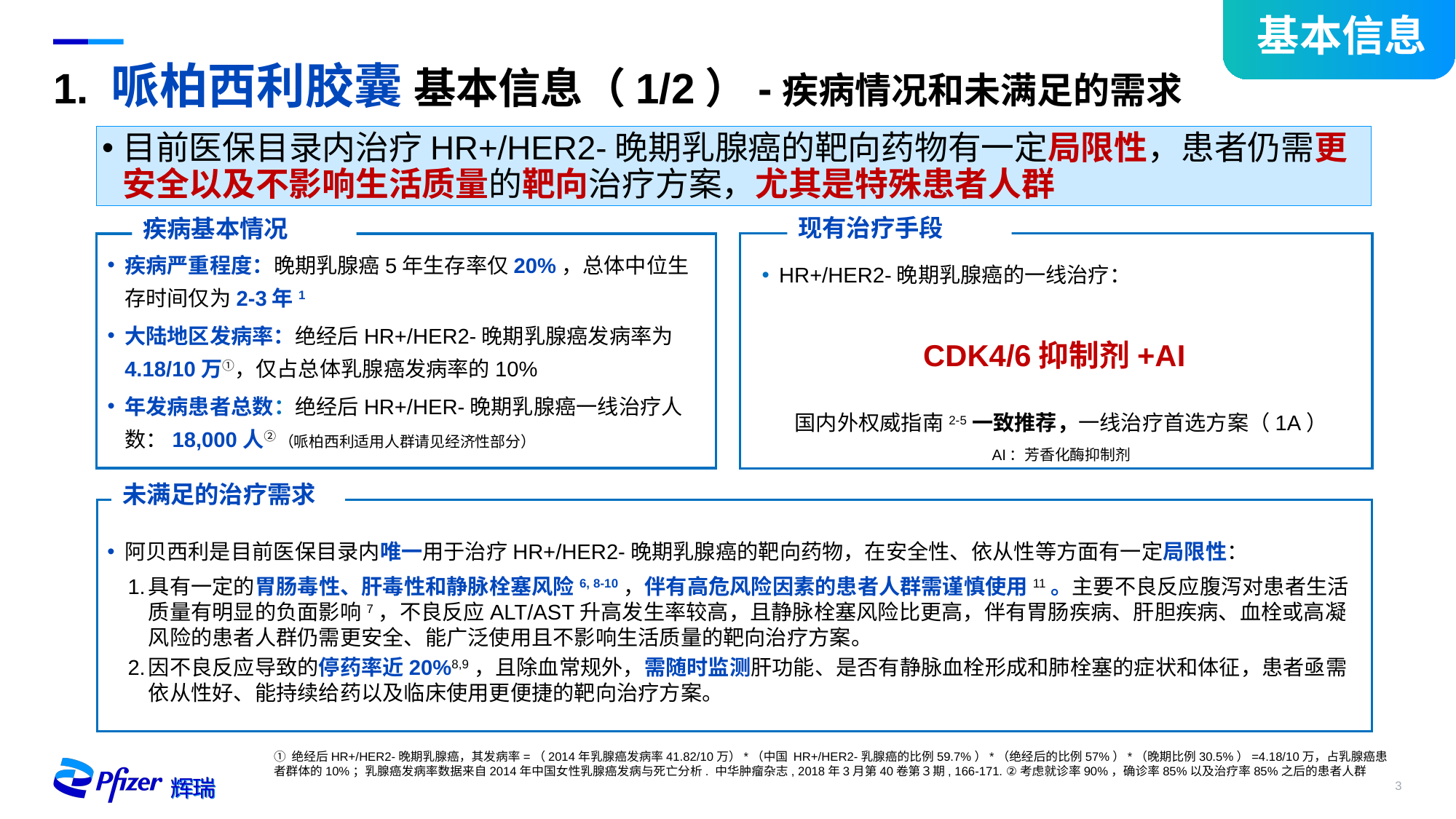

基本信息
# 1. 哌柏西利胶囊 基本信息（1/2）-疾病情况和未满足的需求
目前医保目录内治疗HR+/HER2-晚期乳腺癌的靶向药物有一定局限性，患者仍需更安全以及不影响生活质量的靶向治疗方案，尤其是特殊患者人群
疾病基本情况

疾病严重程度：晚期乳腺癌5年生存率仅20%，总体中位生存时间仅为2-3年1
大陆地区发病率：绝经后HR+/HER2-晚期乳腺癌发病率为4.18/10万①，仅占总体乳腺癌发病率的10%
年发病患者总数：绝经后HR+/HER-晚期乳腺癌一线治疗人数：18,000人② （哌柏西利适用人群请见经济性部分）

现有治疗手段

HR+/HER2-晚期乳腺癌的一线治疗：
CDK4/6抑制剂+AI
国内外权威指南2-5一致推荐，一线治疗首选方案（1A）
AI：芳香化酶抑制剂
未满足的治疗需求

阿贝西利是目前医保目录内唯一用于治疗HR+/HER2-晚期乳腺癌的靶向药物，在安全性、依从性等方面有一定局限性：
具有一定的胃肠毒性、肝毒性和静脉栓塞风险6, 8-10，伴有高危风险因素的患者人群需谨慎使用11。主要不良反应腹泻对患者生活质量有明显的负面影响7，不良反应ALT/AST升高发生率较高，且静脉栓塞风险比更高，伴有胃肠疾病、肝胆疾病、血栓或高凝风险的患者人群仍需更安全、能广泛使用且不影响生活质量的靶向治疗方案。
因不良反应导致的停药率近20%8,9，且除血常规外，需随时监测肝功能、是否有静脉血栓形成和肺栓塞的症状和体征，患者亟需依从性好、能持续给药以及临床使用更便捷的靶向治疗方案。
① 绝经后HR+/HER2-晚期乳腺癌，其发病率=（2014年乳腺癌发病率41.82/10万）*（中国 HR+/HER2-乳腺癌的比例59.7%）*（绝经后的比例57%）*（晚期比例30.5%）=4.18/10万，占乳腺癌患者群体的10%；乳腺癌发病率数据来自2014年中国女性乳腺癌发病与死亡分析. 中华肿瘤杂志, 2018年3月第40卷第３期, 166-171. ②考虑就诊率90%，确诊率85%以及治疗率85%之后的患者人群